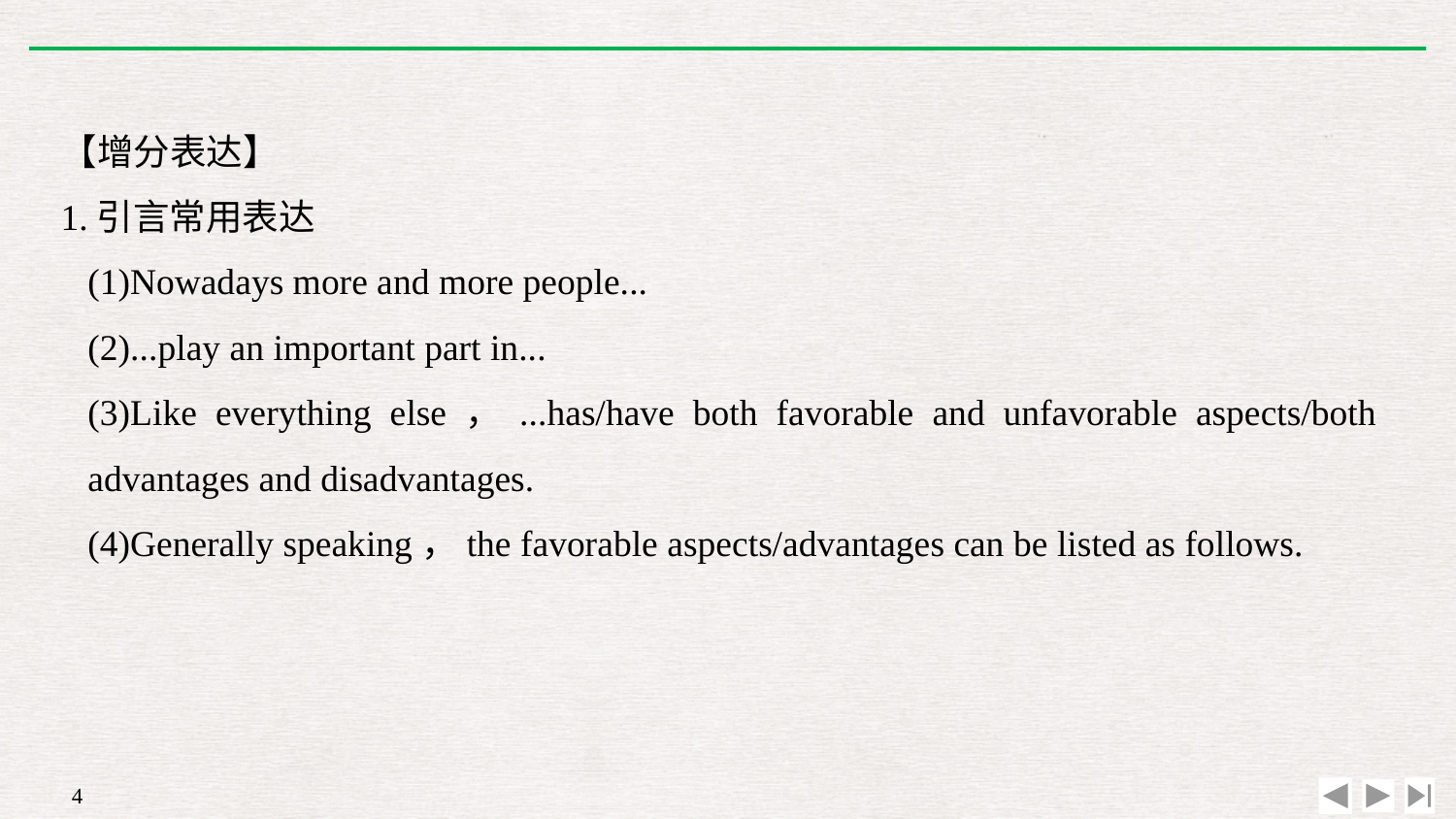

【增分表达】
1.引言常用表达
(1)Nowadays more and more people...
(2)...play an important part in...
(3)Like everything else，...has/have both favorable and unfavorable aspects/both advantages and disadvantages.
(4)Generally speaking，the favorable aspects/advantages can be listed as follows.